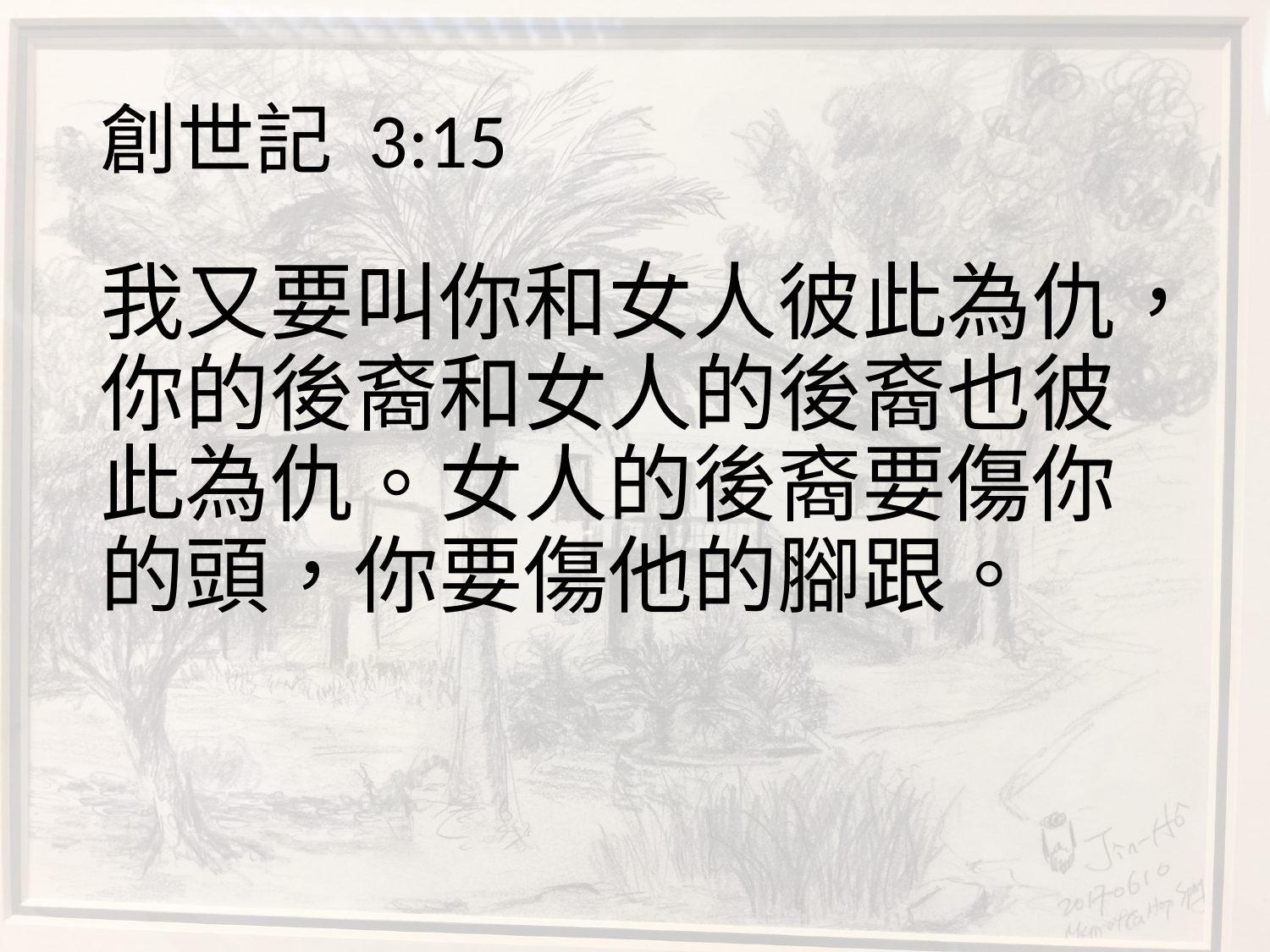

# 創世記 3:15
我又要叫你和女人彼此為仇，你的後裔和女人的後裔也彼此為仇。女人的後裔要傷你的頭，你要傷他的腳跟。